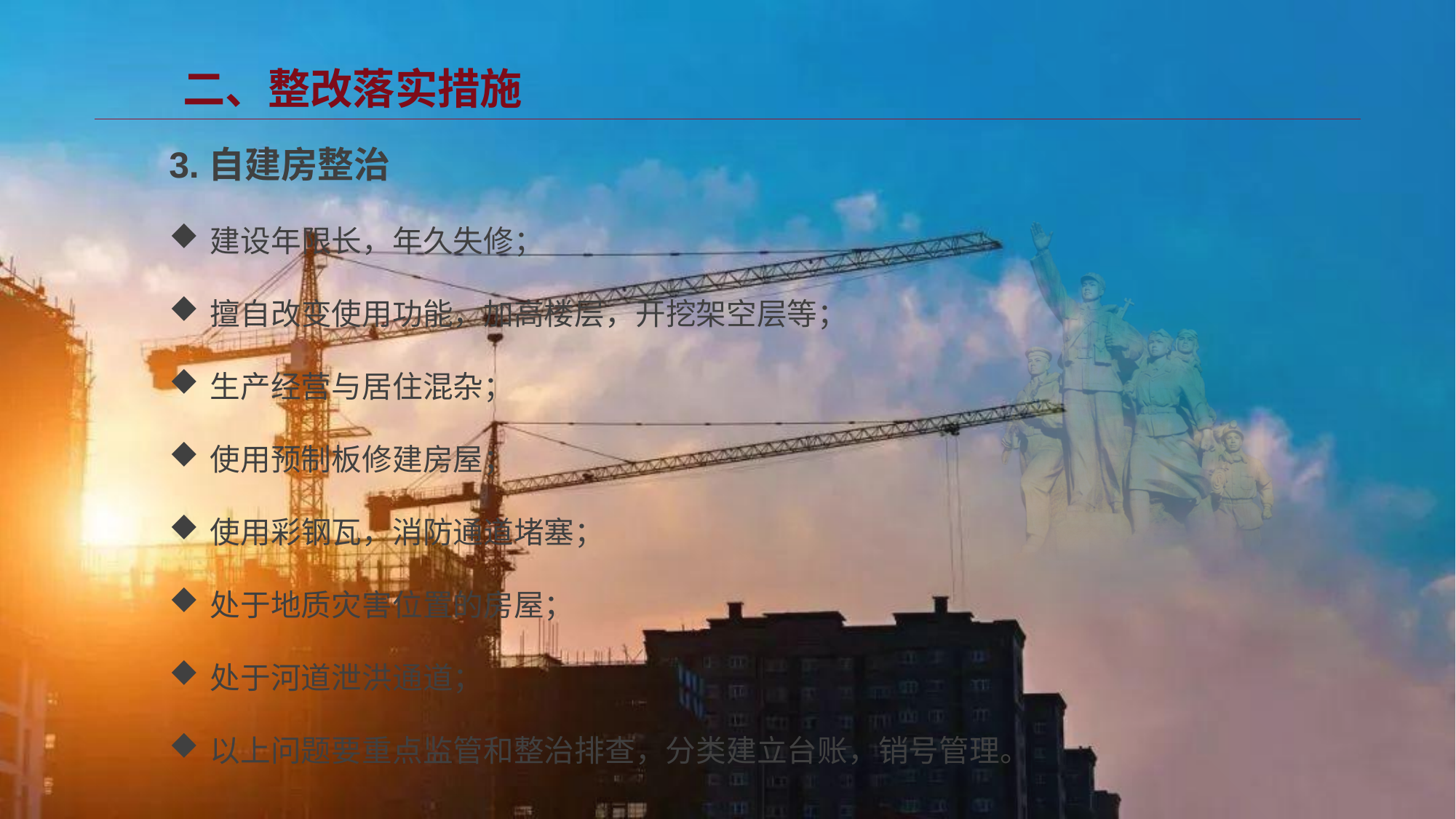

二、整改落实措施

3.自建房整治
建设年限长，年久失修；
擅自改变使用功能，加高楼层，开挖架空层等；
生产经营与居住混杂；
使用预制板修建房屋；
使用彩钢瓦，消防通道堵塞；
处于地质灾害位置的房屋；
处于河道泄洪通道；
以上问题要重点监管和整治排查，分类建立台账，销号管理。